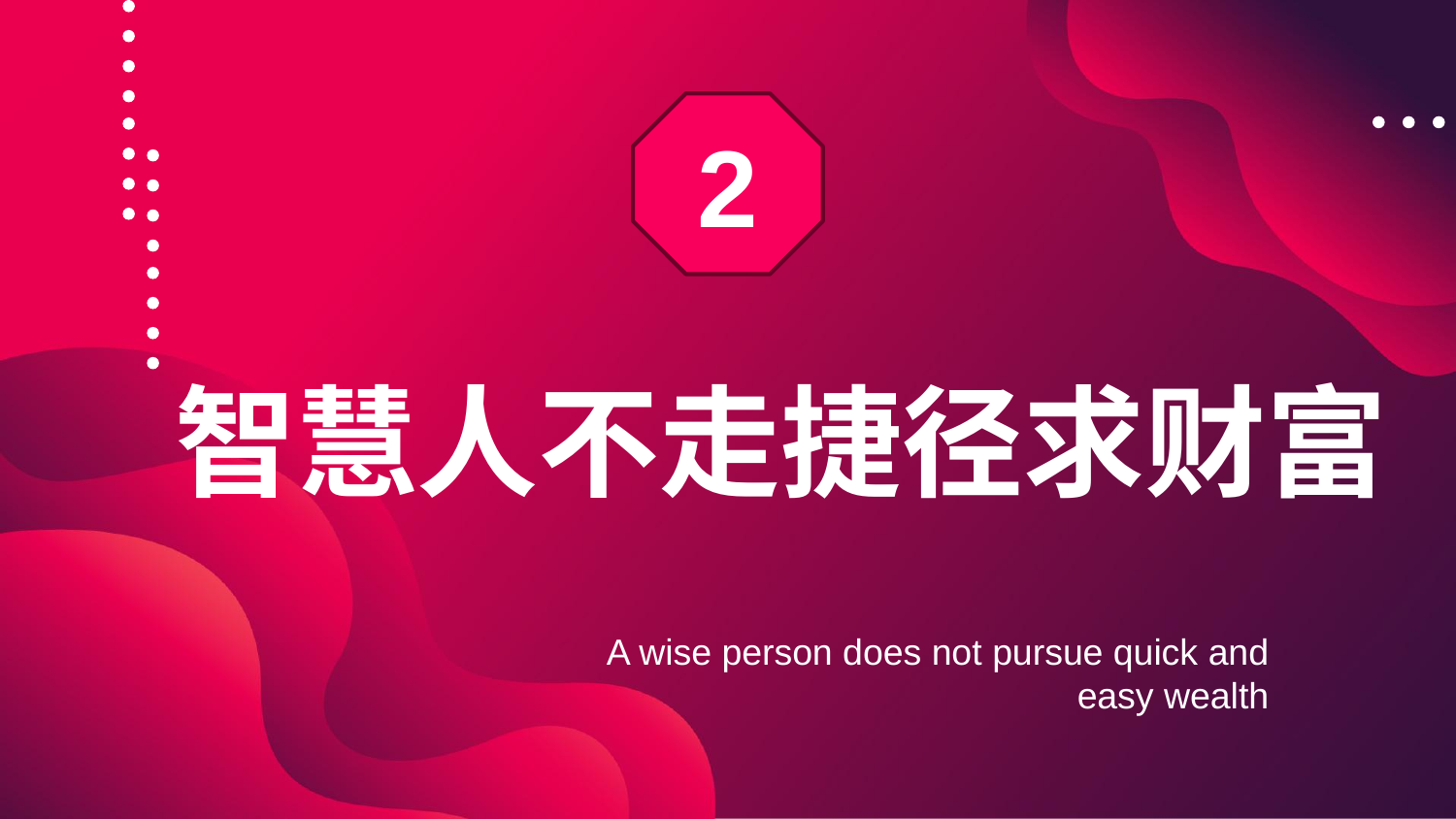

2

# 智慧人不走捷径求财富
A wise person does not pursue quick and easy wealth